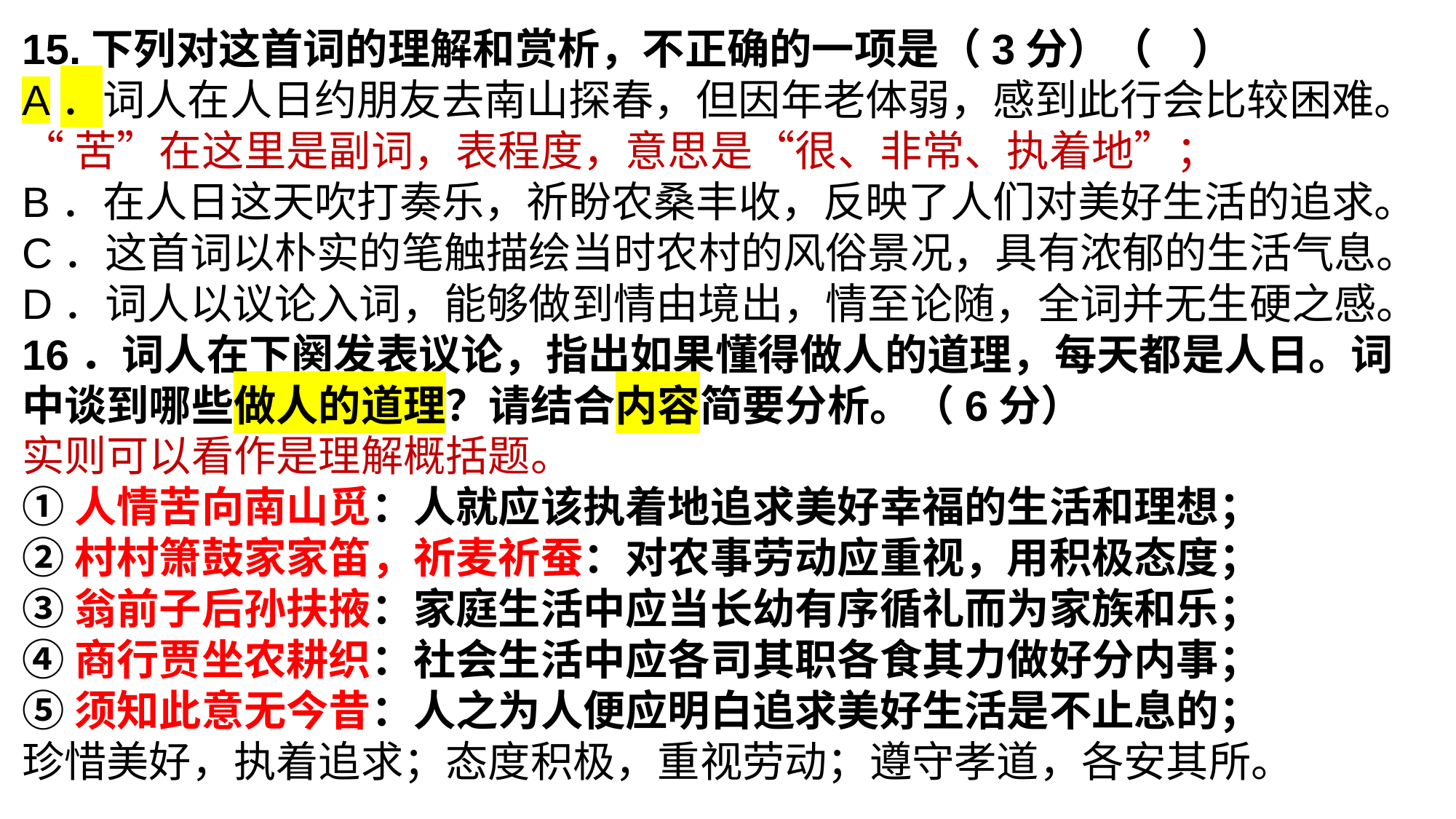

15.下列对这首词的理解和赏析，不正确的一项是（3分）（    ）
A．词人在人日约朋友去南山探春，但因年老体弱，感到此行会比较困难。
“苦”在这里是副词，表程度，意思是“很、非常、执着地”；
B．在人日这天吹打奏乐，祈盼农桑丰收，反映了人们对美好生活的追求。
C．这首词以朴实的笔触描绘当时农村的风俗景况，具有浓郁的生活气息。
D．词人以议论入词，能够做到情由境出，情至论随，全词并无生硬之感。
16．词人在下阕发表议论，指出如果懂得做人的道理，每天都是人日。词中谈到哪些做人的道理？请结合内容简要分析。（6分）
实则可以看作是理解概括题。
①人情苦向南山觅：人就应该执着地追求美好幸福的生活和理想；
②村村箫鼓家家笛，祈麦祈蚕：对农事劳动应重视，用积极态度；
③翁前子后孙扶掖：家庭生活中应当长幼有序循礼而为家族和乐；
④商行贾坐农耕织：社会生活中应各司其职各食其力做好分内事；
⑤须知此意无今昔：人之为人便应明白追求美好生活是不止息的；
珍惜美好，执着追求；态度积极，重视劳动；遵守孝道，各安其所。